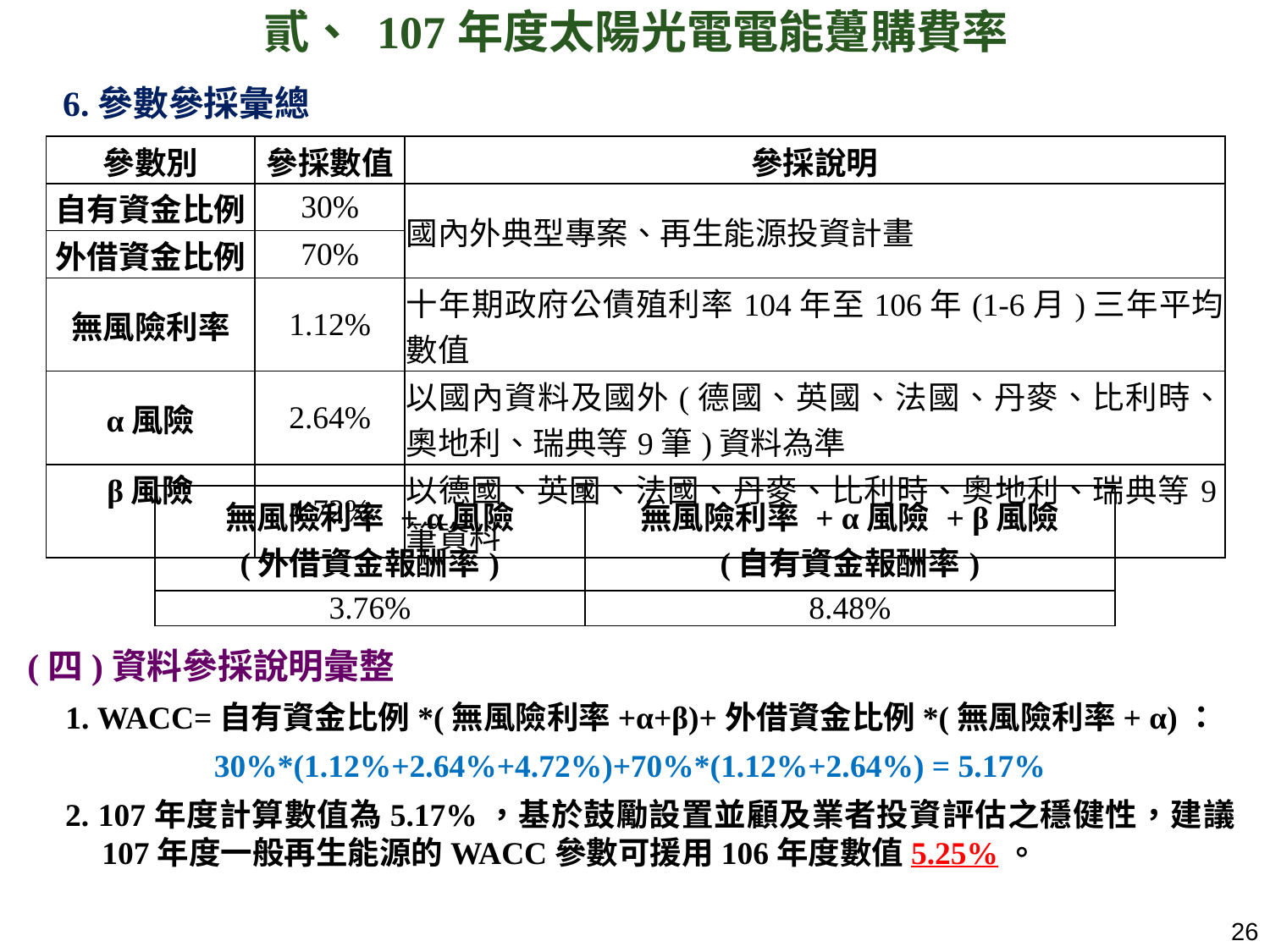

貳、 107年度太陽光電電能躉購費率
6.參數參採彙總

| 參數別 | 參採數值 | 參採說明 |
| --- | --- | --- |
| 自有資金比例 | 30% | 國內外典型專案、再生能源投資計畫 |
| 外借資金比例 | 70% |  |
| 無風險利率 | 1.12% | 十年期政府公債殖利率104年至106年(1-6月)三年平均數值 |
| α風險 | 2.64% | 以國內資料及國外(德國、英國、法國、丹麥、比利時、奧地利、瑞典等9筆)資料為準 |
| β風險 | 4.72% | 以德國、英國、法國、丹麥、比利時、奧地利、瑞典等9筆資料 |
| 無風險利率 + α風險 (外借資金報酬率) | 無風險利率 + α風險 + β風險 (自有資金報酬率) |
| --- | --- |
| 3.76% | 8.48% |
(四)資料參採說明彙整
1. WACC=自有資金比例*(無風險利率+α+β)+外借資金比例*(無風險利率+ α)：
30%*(1.12%+2.64%+4.72%)+70%*(1.12%+2.64%) = 5.17%
2. 107年度計算數值為5.17%，基於鼓勵設置並顧及業者投資評估之穩健性，建議107年度一般再生能源的WACC參數可援用106年度數值5.25%。
26